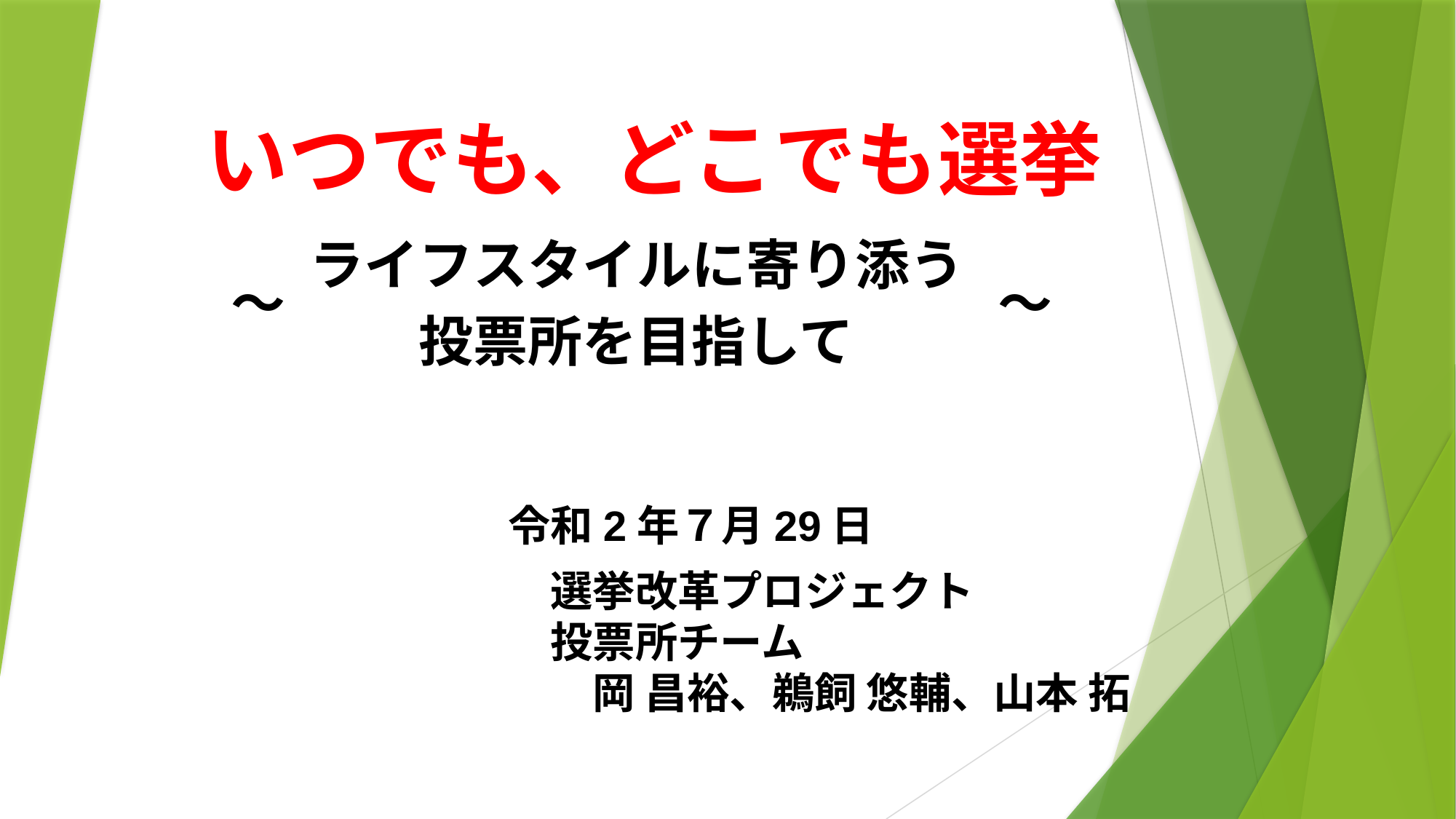

いつでも、どこでも選挙
ライフスタイルに寄り添う
～
～
投票所を目指して
令和2年７月29日

　選挙改革プロジェクト
　投票所チーム
　　岡 昌裕、鵜飼 悠輔、山本 拓